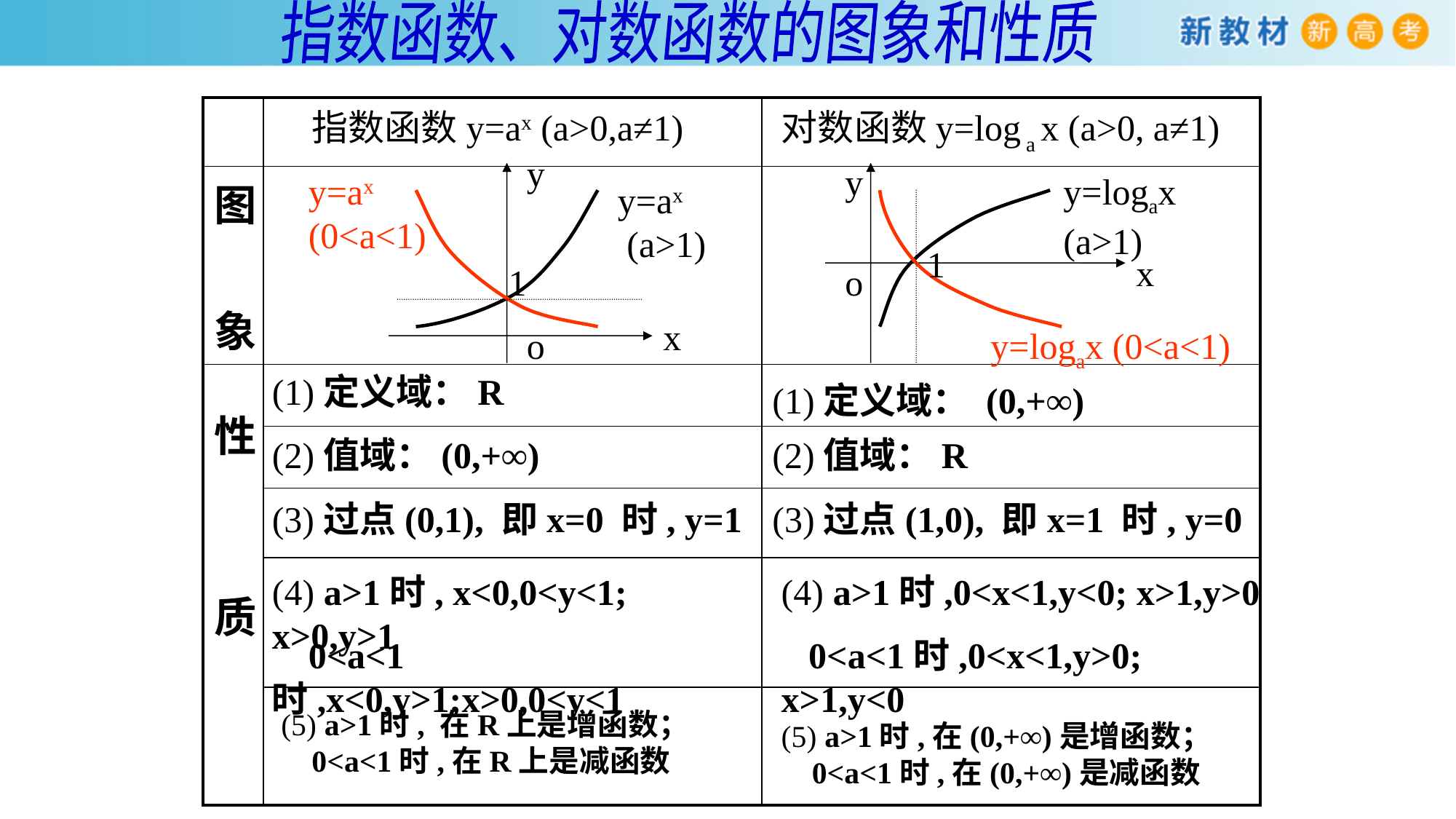

指数函数、对数函数的图象和性质
|  |  |  |
| --- | --- | --- |
| 图 象 |  |  |
| 性 质 |  |  |
|  |  |  |
|  |  |  |
|  |  |  |
|  |  |  |
指数函数y=ax (a>0,a≠1)
对数函数y=log a x (a>0, a≠1)
y
y

y=ax
(0<a<1)

y=logax
(a>1)

y=ax
 (a>1)

1
x
1
o

x
o
y=logax (0<a<1)

(1)定义域：R
(1)定义域： (0,+∞)

(2)值域：(0,+∞)
(2)值域：R
(3)过点(0,1), 即x=0 时, y=1
(3)过点(1,0), 即x=1 时, y=0
(4) a>1时, x<0,0<y<1;  x>0,y>1
(4) a>1时,0<x<1,y<0; x>1,y>0
    0<a<1时,x<0,y>1;x>0,0<y<1
   0<a<1时,0<x<1,y>0; x>1,y<0
(5) a>1时, 在R上是增函数；
    0<a<1时,在R上是减函数
(5) a>1时,在(0,+∞)是增函数；
    0<a<1时,在(0,+∞)是减函数